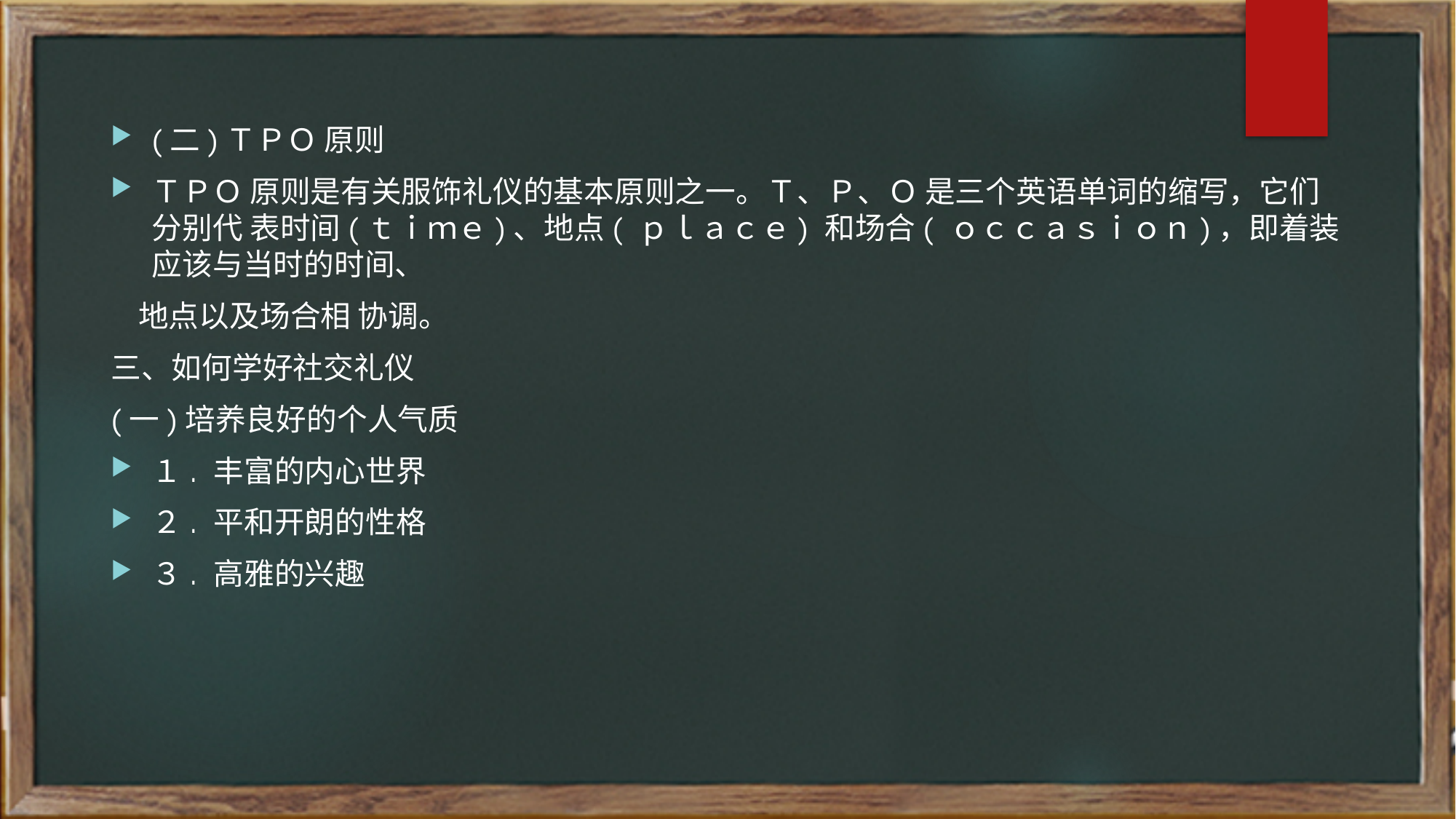

(二)ＴＰＯ 原则
ＴＰＯ 原则是有关服饰礼仪的基本原则之一。Ｔ、Ｐ、Ｏ 是三个英语单词的缩写，它们分别代 表时间(ｔｉｍｅ)、地点( ｐｌａｃｅ) 和场合( ｏｃｃａｓｉｏｎ)，即着装应该与当时的时间、
   地点以及场合相 协调。
三、如何学好社交礼仪
(一)培养良好的个人气质
１. 丰富的内心世界
２. 平和开朗的性格
３. 高雅的兴趣